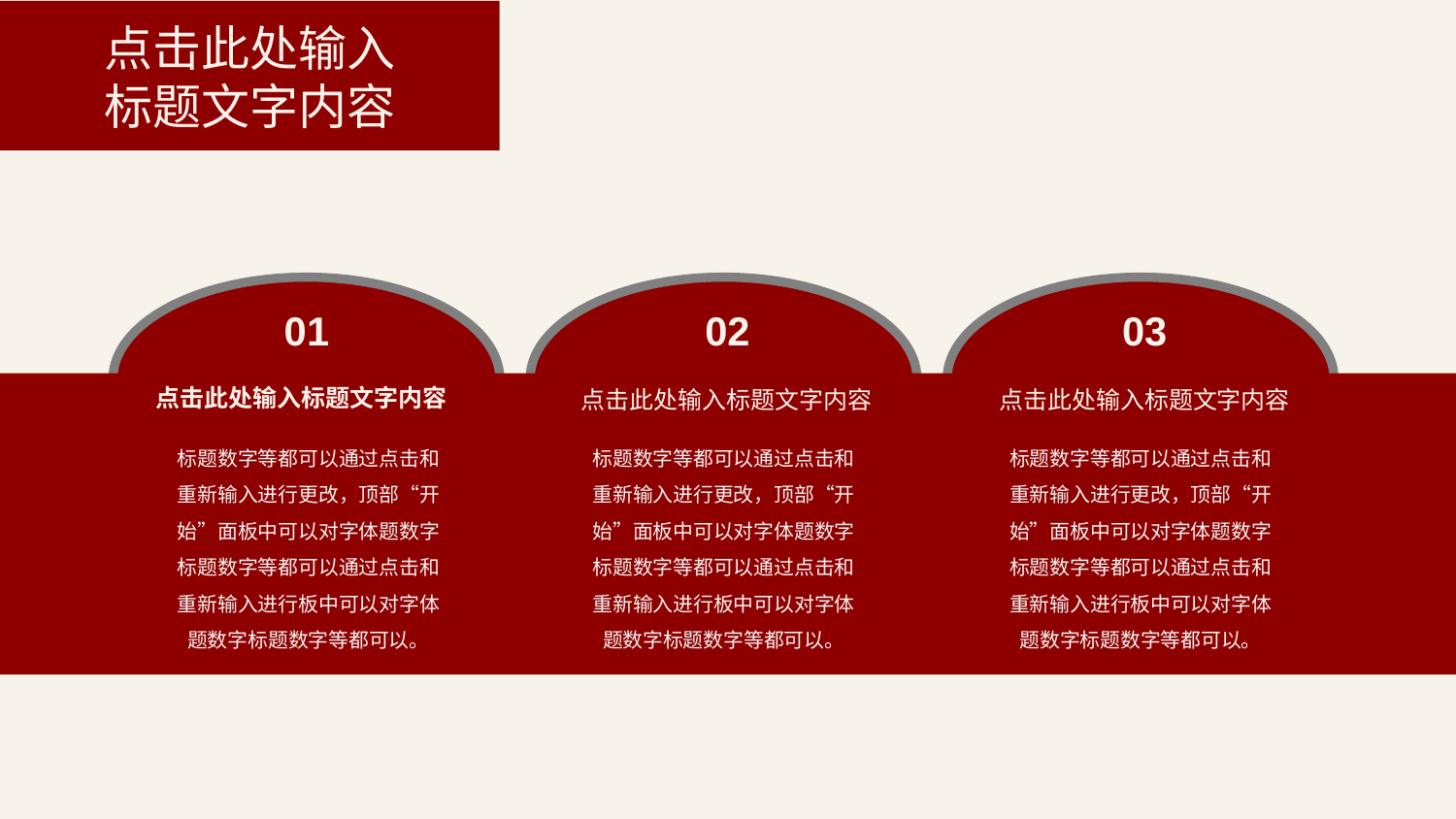

点击此处输入
标题文字内容

01
02
03

点击此处输入标题文字内容
点击此处输入标题文字内容
点击此处输入标题文字内容
标题数字等都可以通过点击和重新输入进行更改，顶部“开始”面板中可以对字体题数字标题数字等都可以通过点击和重新输入进行板中可以对字体题数字标题数字等都可以。
标题数字等都可以通过点击和重新输入进行更改，顶部“开始”面板中可以对字体题数字标题数字等都可以通过点击和重新输入进行板中可以对字体题数字标题数字等都可以。
标题数字等都可以通过点击和重新输入进行更改，顶部“开始”面板中可以对字体题数字标题数字等都可以通过点击和重新输入进行板中可以对字体题数字标题数字等都可以。